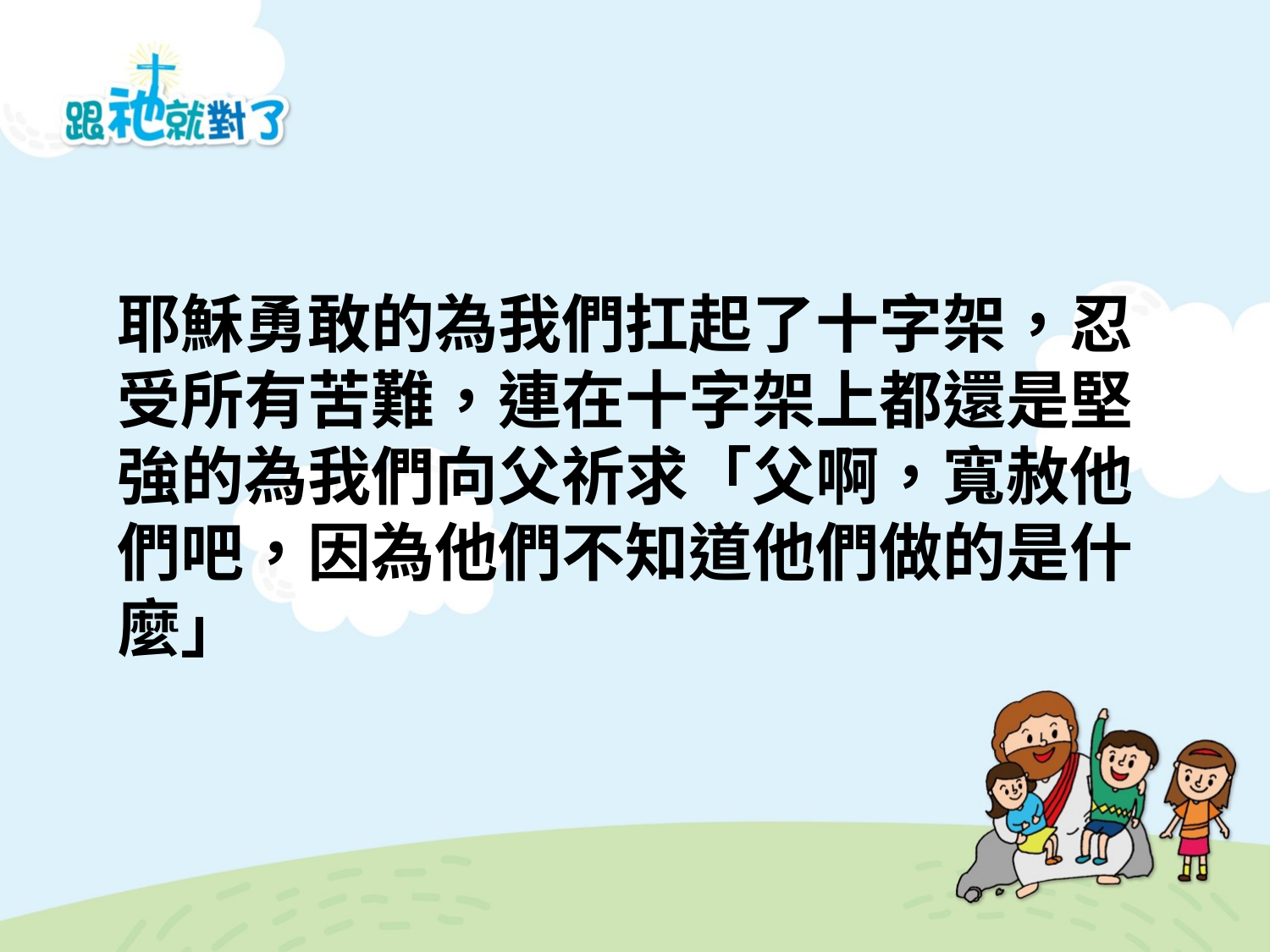

耶穌勇敢的為我們扛起了十字架，忍受所有苦難，連在十字架上都還是堅強的為我們向父祈求「父啊，寬赦他們吧，因為他們不知道他們做的是什麼」